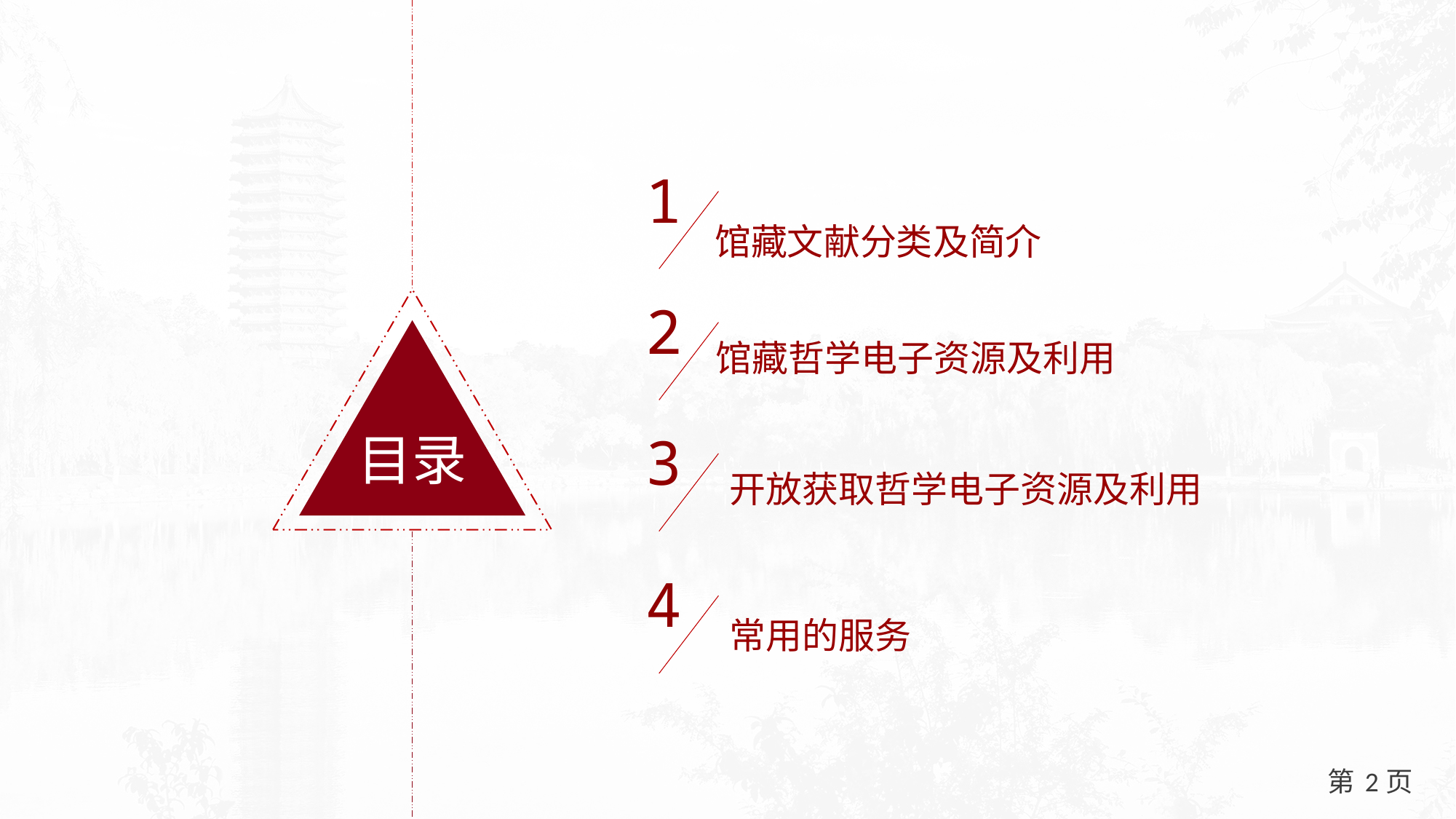

1
馆藏文献分类及简介
2

目录
馆藏哲学电子资源及利用
3
开放获取哲学电子资源及利用
4
常用的服务
2